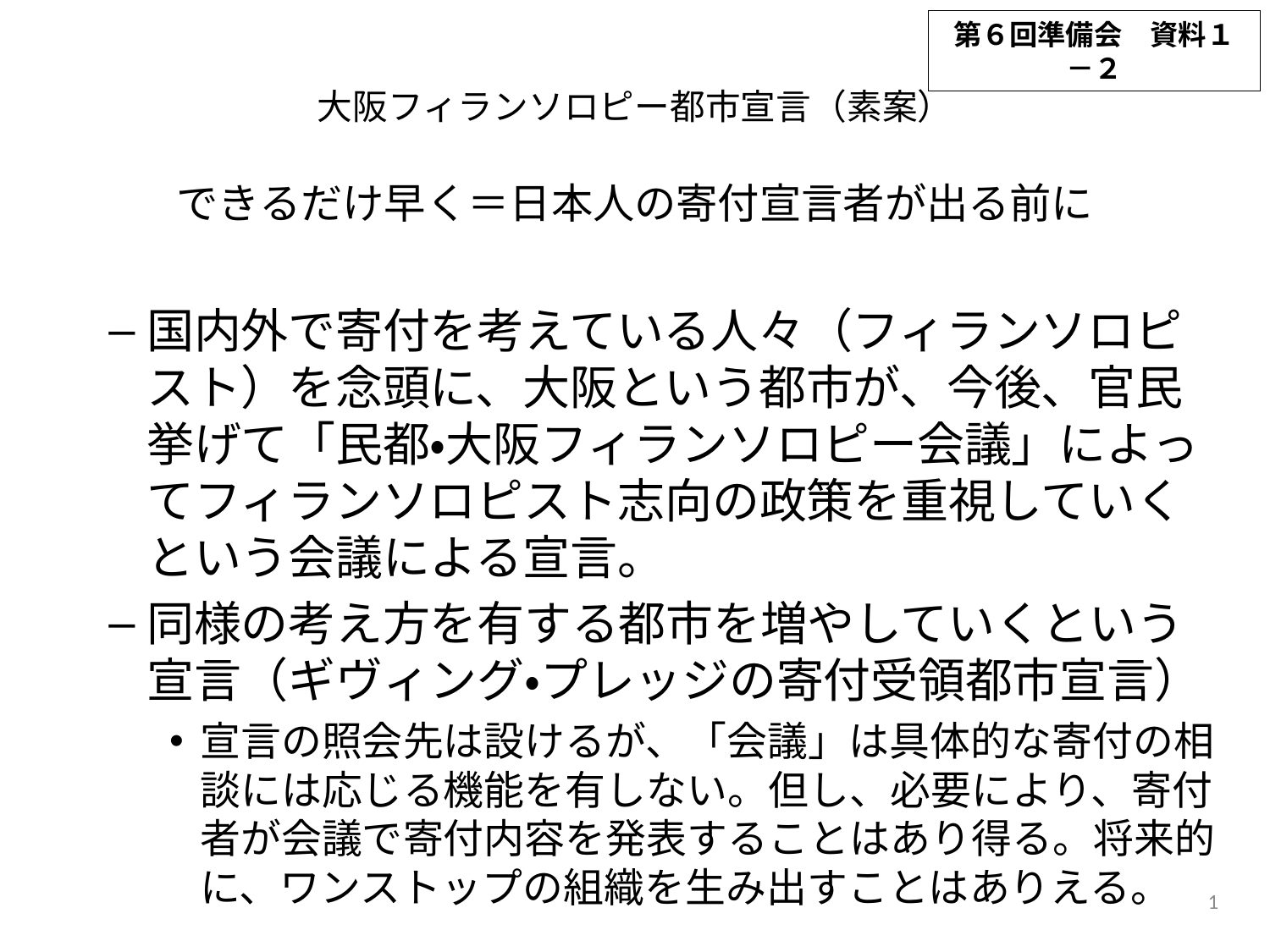

第６回準備会　資料１－２
# 大阪フィランソロピー都市宣言（素案） できるだけ早く＝日本人の寄付宣言者が出る前に
国内外で寄付を考えている人々（フィランソロピスト）を念頭に、大阪という都市が、今後、官民挙げて「民都・大阪フィランソロピー会議」によってフィランソロピスト志向の政策を重視していくという会議による宣言。
同様の考え方を有する都市を増やしていくという宣言（ギヴィング・プレッジの寄付受領都市宣言）
宣言の照会先は設けるが、「会議」は具体的な寄付の相談には応じる機能を有しない。但し、必要により、寄付者が会議で寄付内容を発表することはあり得る。将来的に、ワンストップの組織を生み出すことはありえる。

1